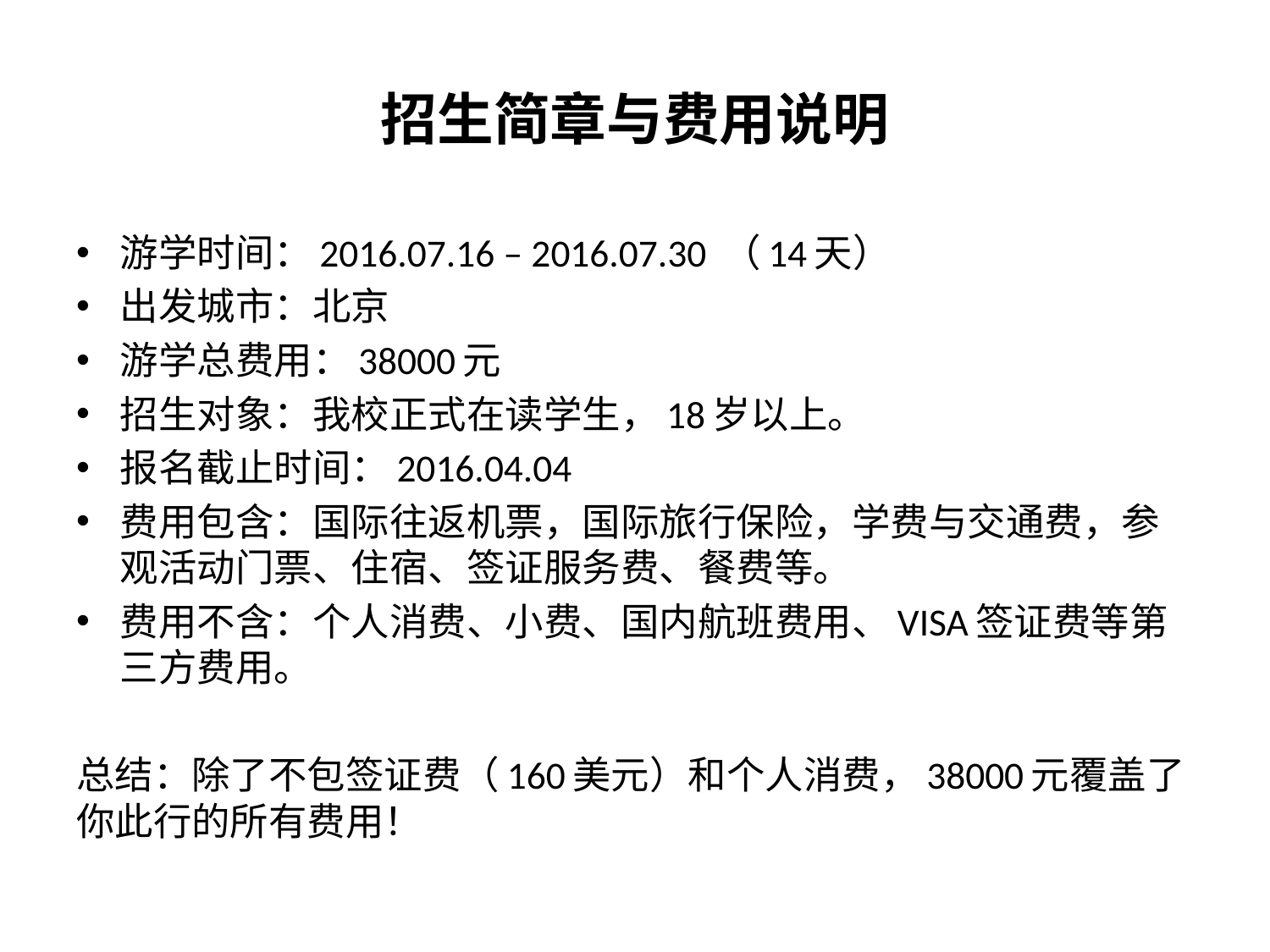

# 招生简章与费用说明
游学时间：2016.07.16 – 2016.07.30 （14天）
出发城市：北京
游学总费用：38000元
招生对象：我校正式在读学生，18岁以上。
报名截止时间：2016.04.04
费用包含：国际往返机票，国际旅行保险，学费与交通费，参观活动门票、住宿、签证服务费、餐费等。
费用不含：个人消费、小费、国内航班费用、VISA签证费等第三方费用。

总结：除了不包签证费（160美元）和个人消费，38000元覆盖了你此行的所有费用！